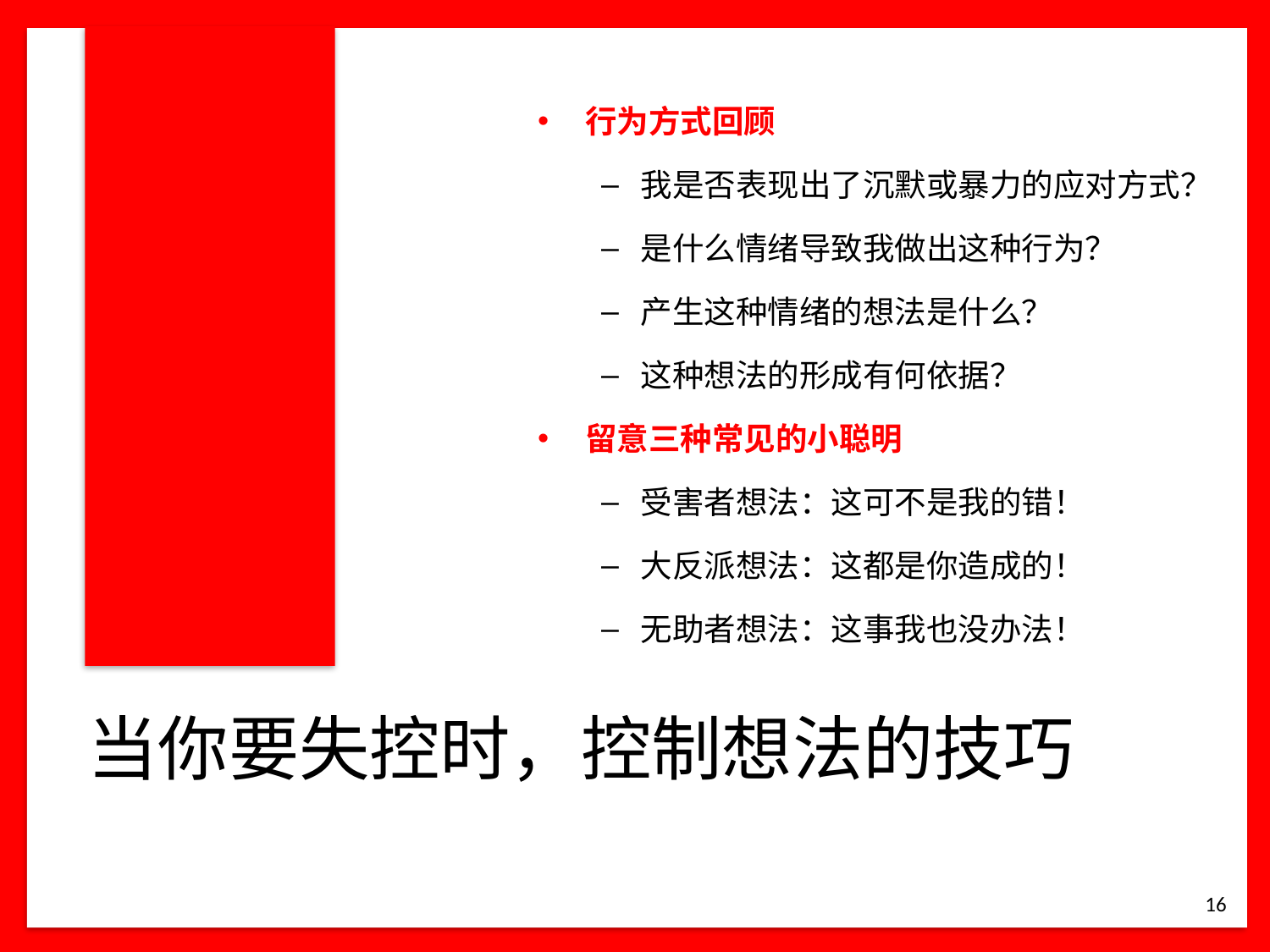

行为方式回顾
我是否表现出了沉默或暴力的应对方式？
是什么情绪导致我做出这种行为？
产生这种情绪的想法是什么？
这种想法的形成有何依据？
留意三种常见的小聪明
受害者想法：这可不是我的错！
大反派想法：这都是你造成的！
无助者想法：这事我也没办法！
# 当你要失控时，控制想法的技巧